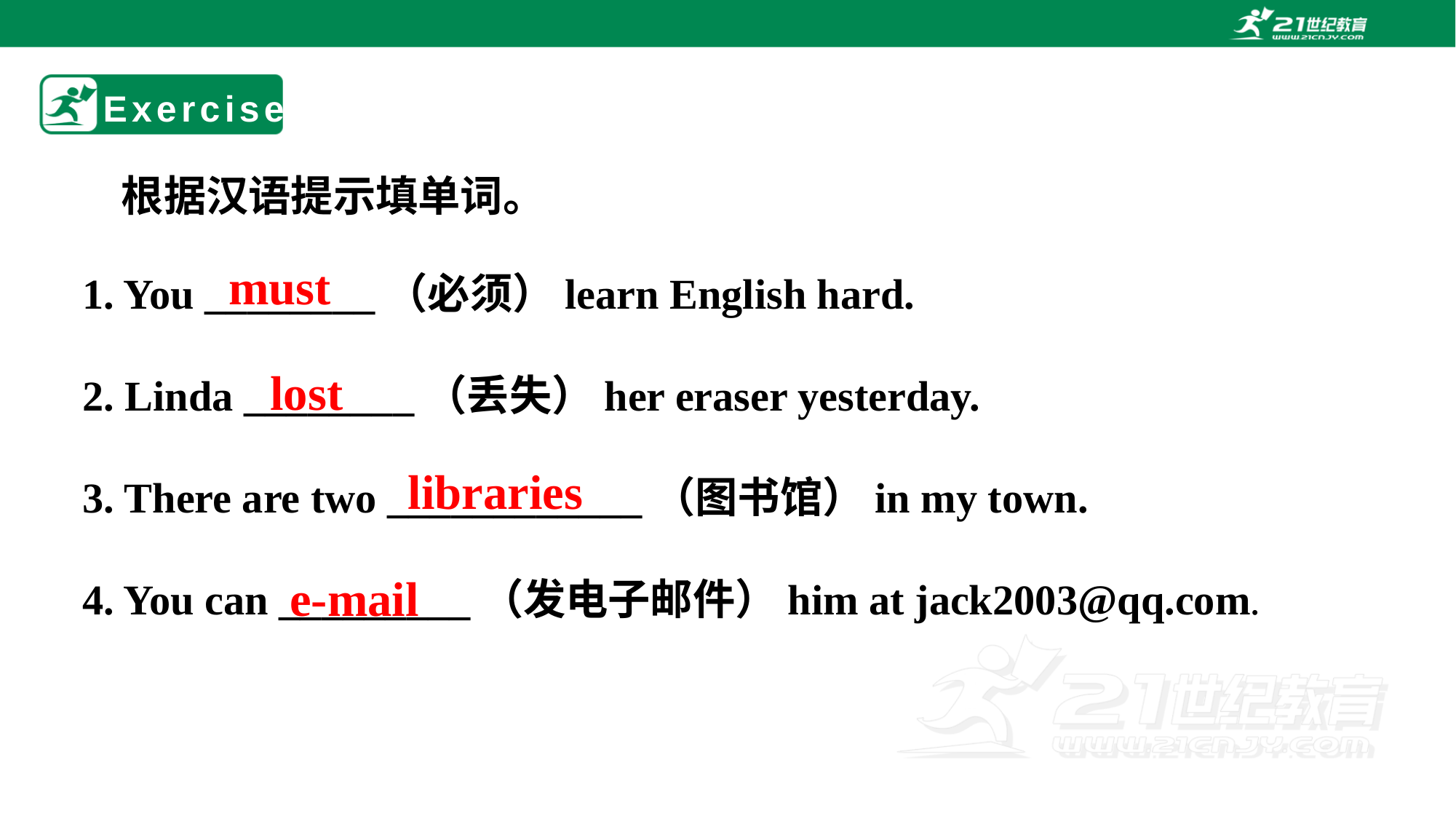

# Exercise
根据汉语提示填单词。
1. You ________（必须）learn English hard.
2. Linda ________（丢失）her eraser yesterday.
3. There are two ____________（图书馆）in my town.
4. You can _________（发电子邮件）him at jack2003@qq.com.
must
lost
libraries
e-mail